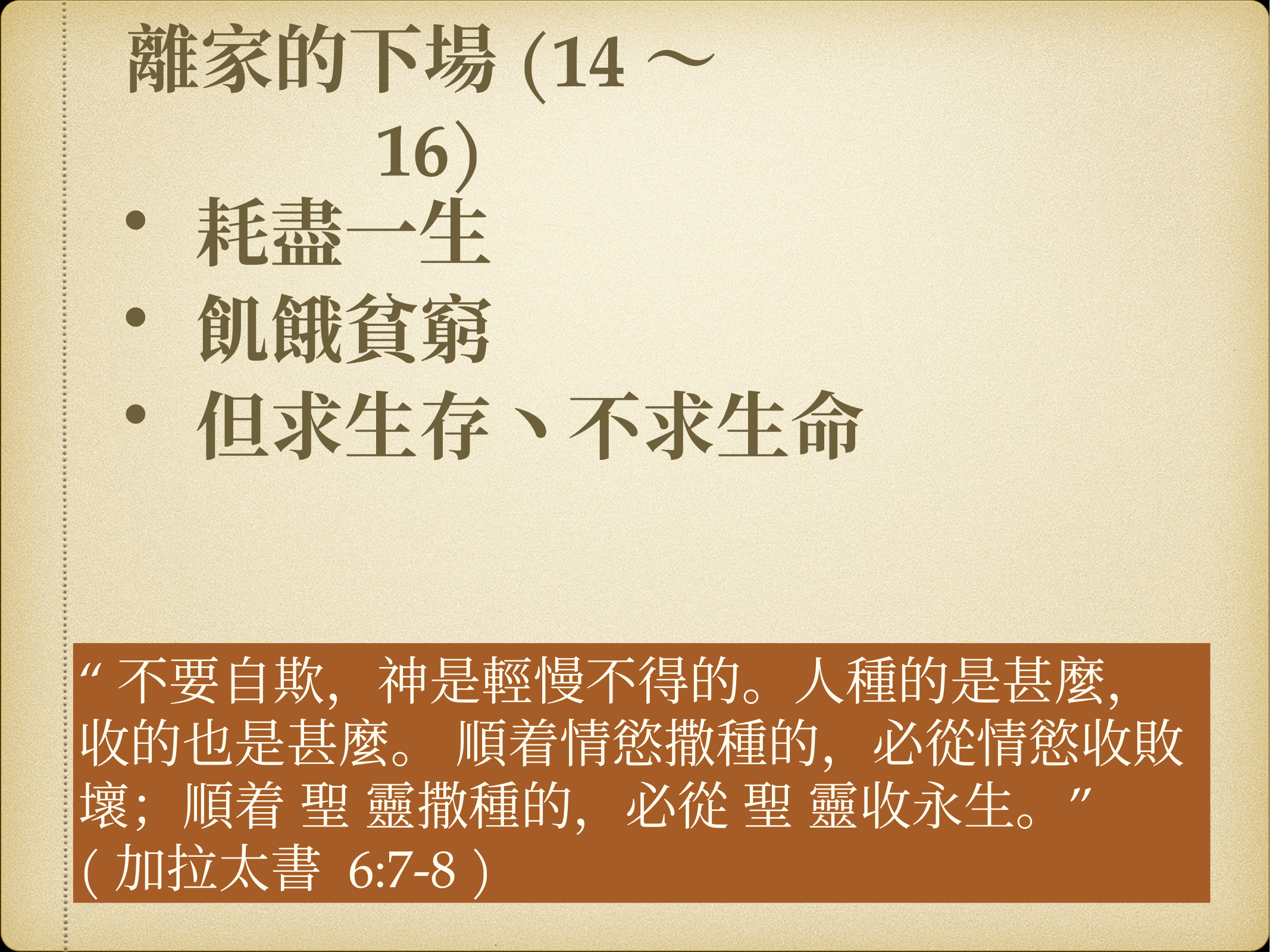

離家的下場(14～16)
耗盡一生
飢餓貧窮
但求生存丶不求生命
“不要自欺，神是輕慢不得的。人種的是甚麼，收的也是甚麼。 順着情慾撒種的，必從情慾收敗壞；順着 聖 靈撒種的，必從 聖 靈收永生。”
(加拉太書 6:7-8 )